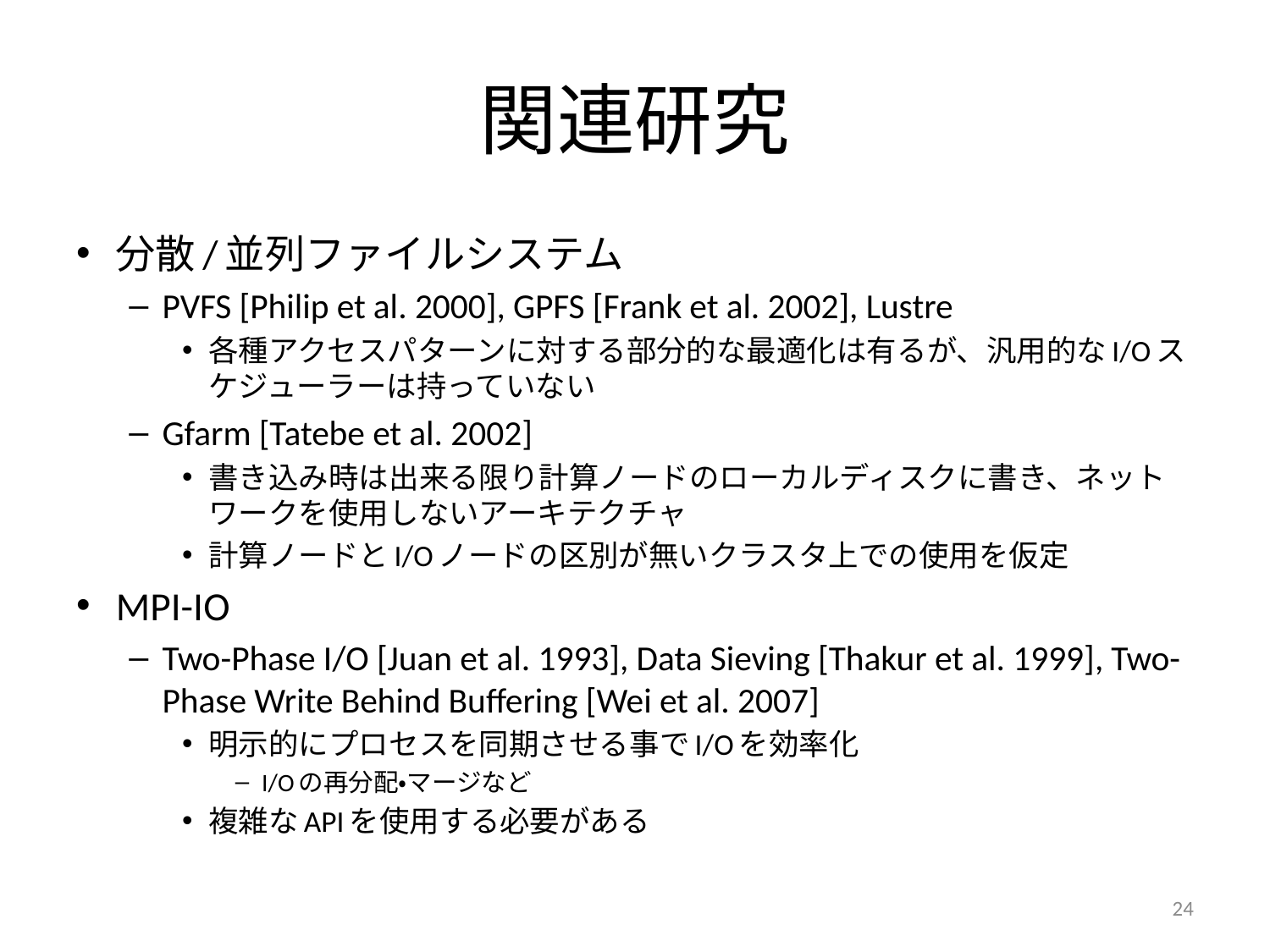

# 関連研究
分散/並列ファイルシステム
PVFS [Philip et al. 2000], GPFS [Frank et al. 2002], Lustre
各種アクセスパターンに対する部分的な最適化は有るが、汎用的なI/Oスケジューラーは持っていない
Gfarm [Tatebe et al. 2002]
書き込み時は出来る限り計算ノードのローカルディスクに書き、ネットワークを使用しないアーキテクチャ
計算ノードとI/Oノードの区別が無いクラスタ上での使用を仮定
MPI-IO
Two-Phase I/O [Juan et al. 1993], Data Sieving [Thakur et al. 1999], Two-Phase Write Behind Buffering [Wei et al. 2007]
明示的にプロセスを同期させる事でI/Oを効率化
I/Oの再分配・マージなど
複雑なAPIを使用する必要がある
24